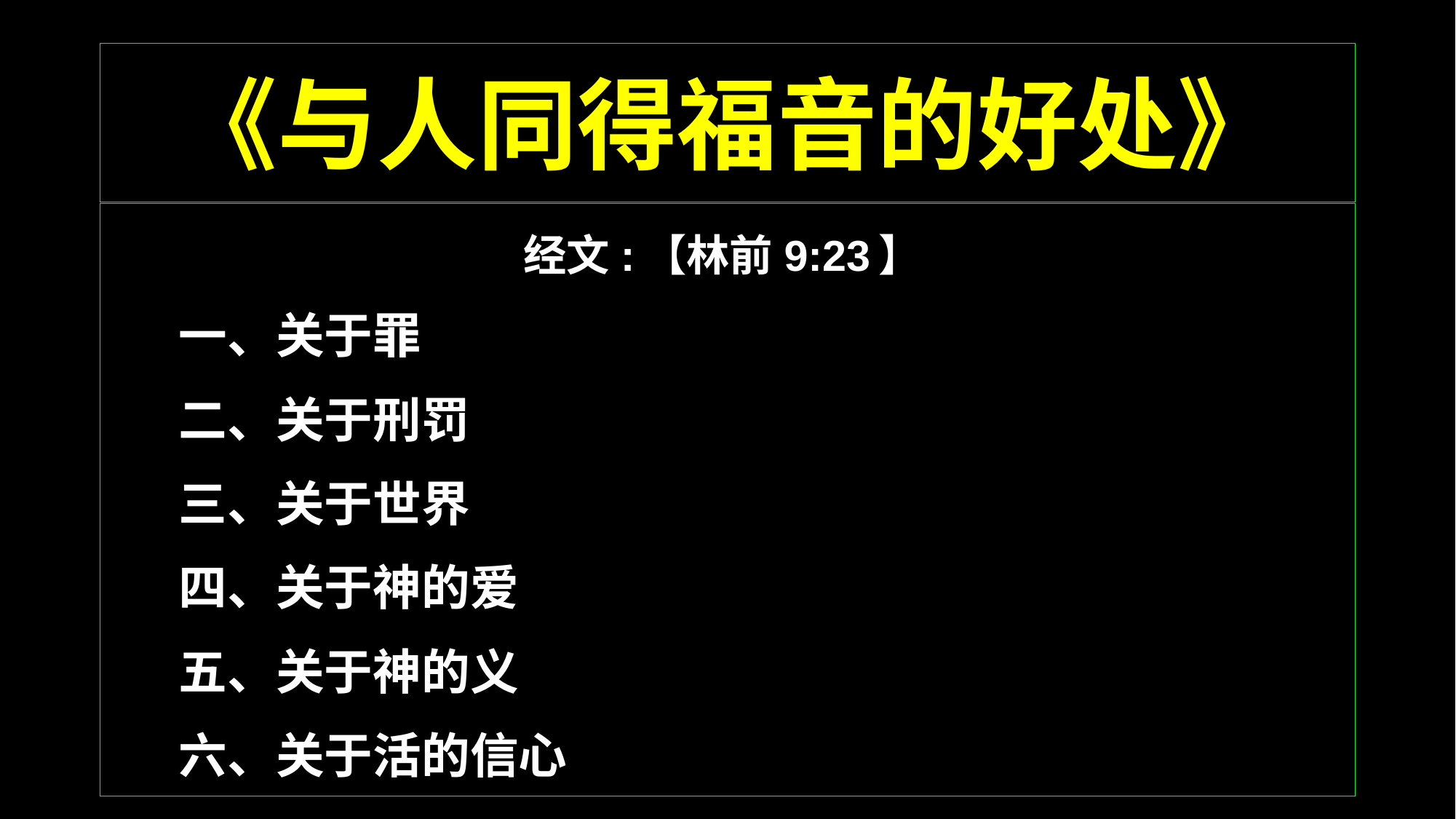

# 《与人同得福音的好处》
经文:【林前9:23】
     一、关于罪
     二、关于刑罚
     三、关于世界
     四、关于神的爱
     五、关于神的义
     六、关于活的信心